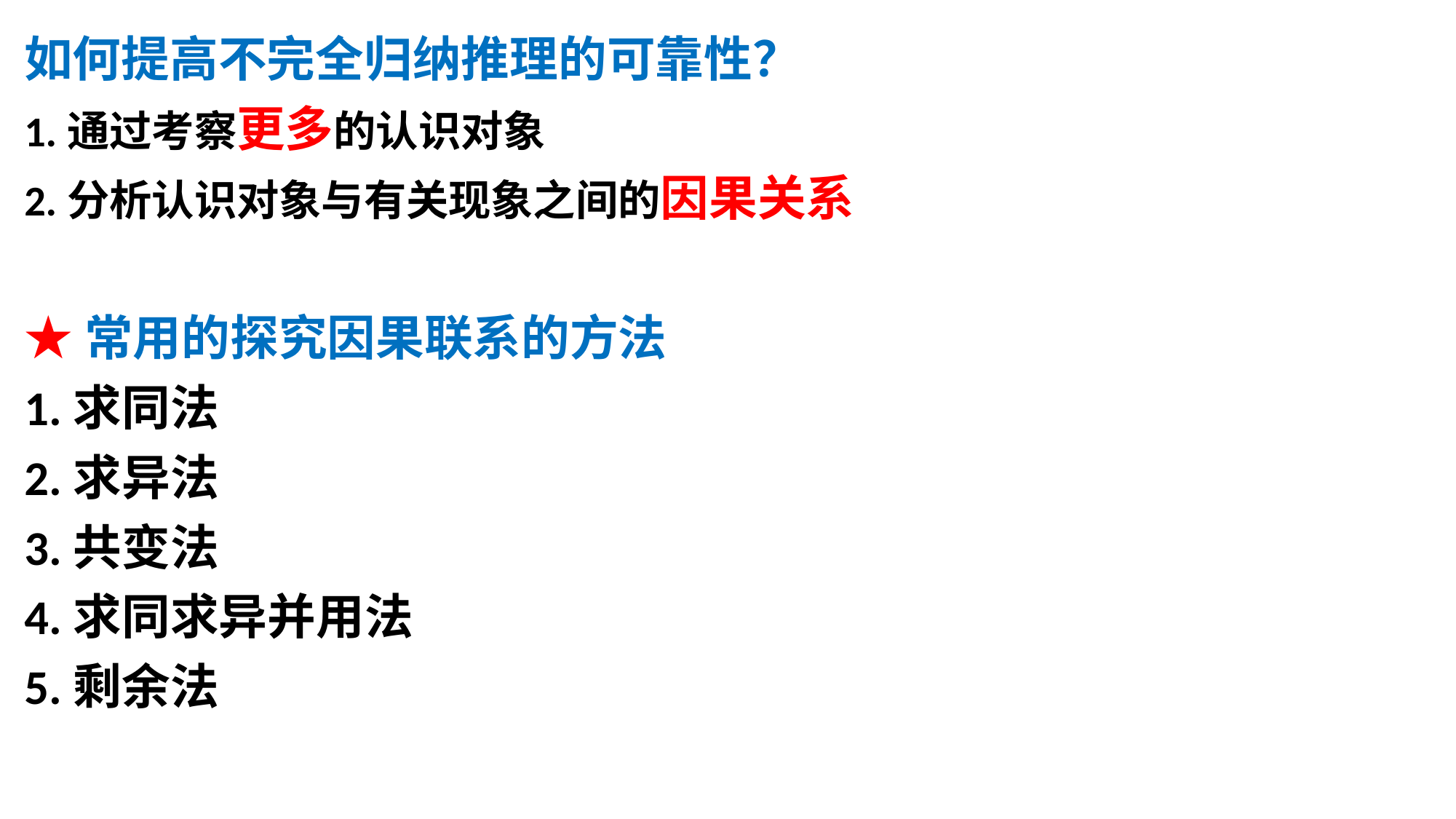

如何提高不完全归纳推理的可靠性？
1.通过考察更多的认识对象
2.分析认识对象与有关现象之间的因果关系

★常用的探究因果联系的方法
1.求同法
2.求异法
3.共变法
4.求同求异并用法
5.剩余法